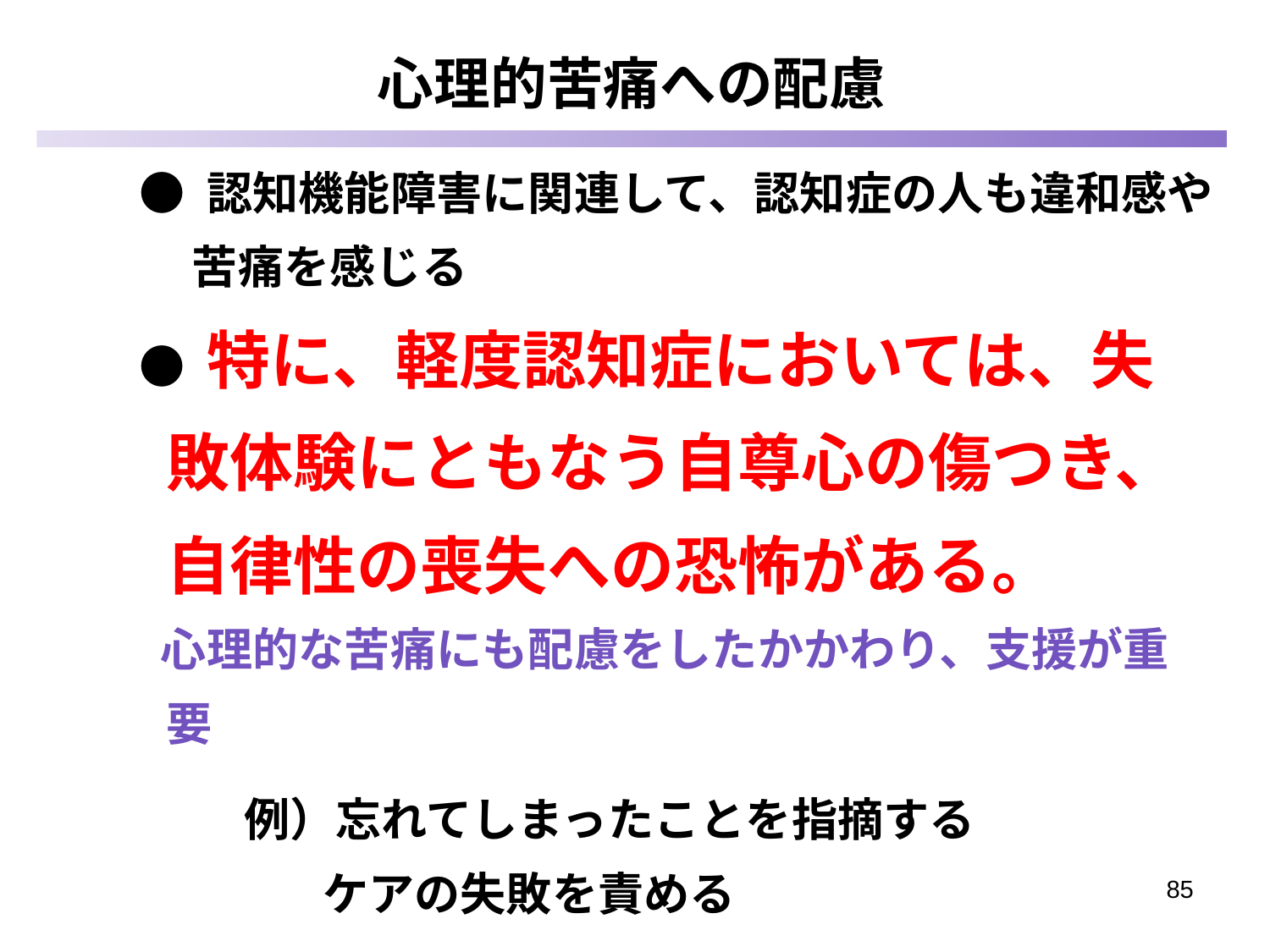

心理的苦痛への配慮

  ● 認知機能障害に関連して、認知症の人も違和感や
      苦痛を感じる
  ● 特に、軽度認知症においては、失敗体験にともなう自尊心の傷つき、自律性の喪失への恐怖がある。
   心理的な苦痛にも配慮をしたかかわり、支援が重要
           例）忘れてしまったことを指摘する
	              ケアの失敗を責める
85